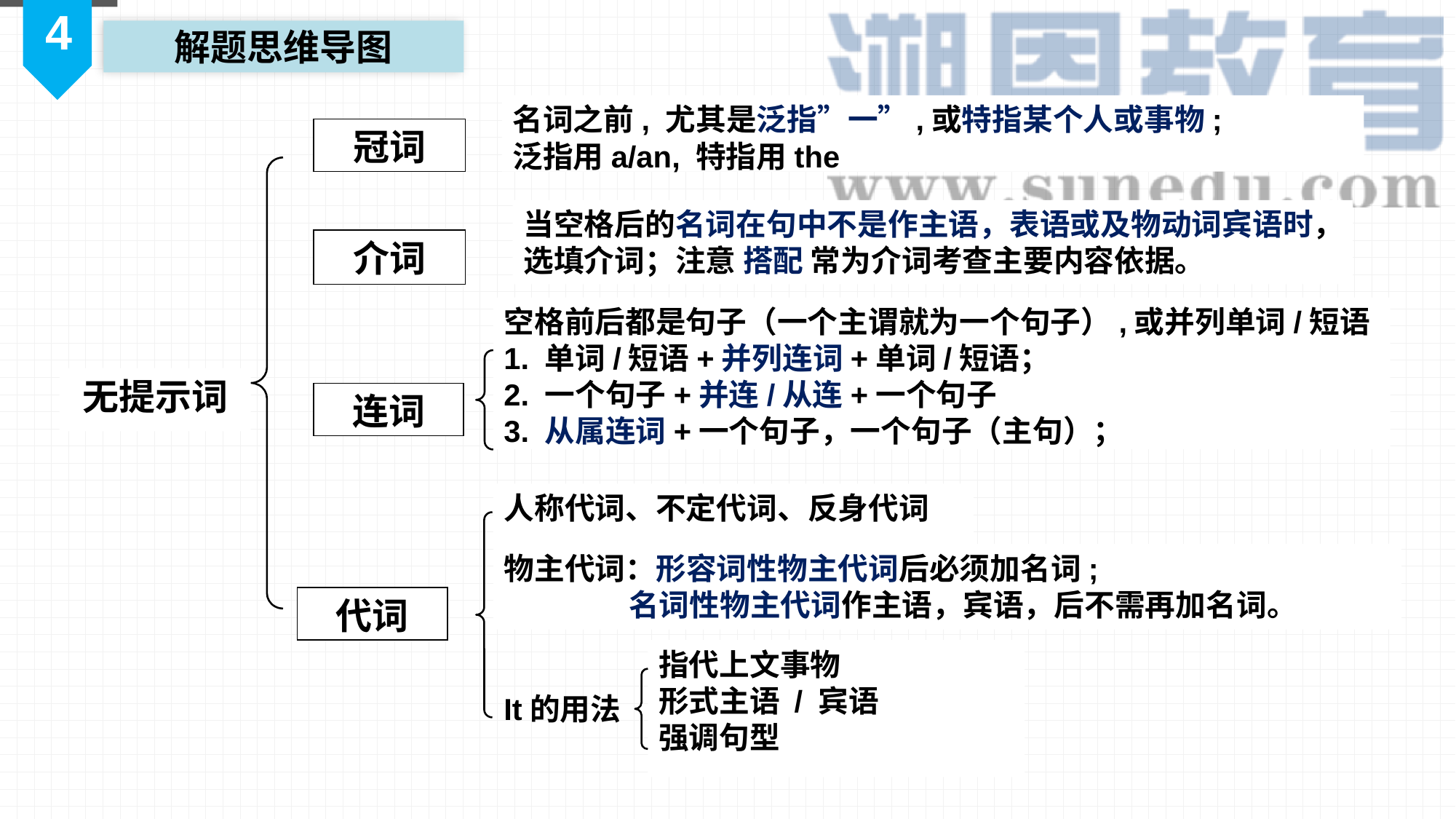

4
解题思维导图
名词之前, 尤其是泛指”一”,或特指某个人或事物;
泛指用a/an, 特指用the

冠词

当空格后的名词在句中不是作主语，表语或及物动词宾语时，选填介词；注意 搭配 常为介词考查主要内容依据。

介词

空格前后都是句子（一个主谓就为一个句子）,或并列单词/短语
1. 单词/短语+并列连词+单词/短语；
2. 一个句子+并连/从连+一个句子
3. 从属连词+一个句子，一个句子（主句）；

无提示词

连词

人称代词、不定代词、反身代词

物主代词：形容词性物主代词后必须加名词;
                 名词性物主代词作主语，宾语，后不需再加名词。

代词

指代上文事物
形式主语 / 宾语
强调句型

It的用法